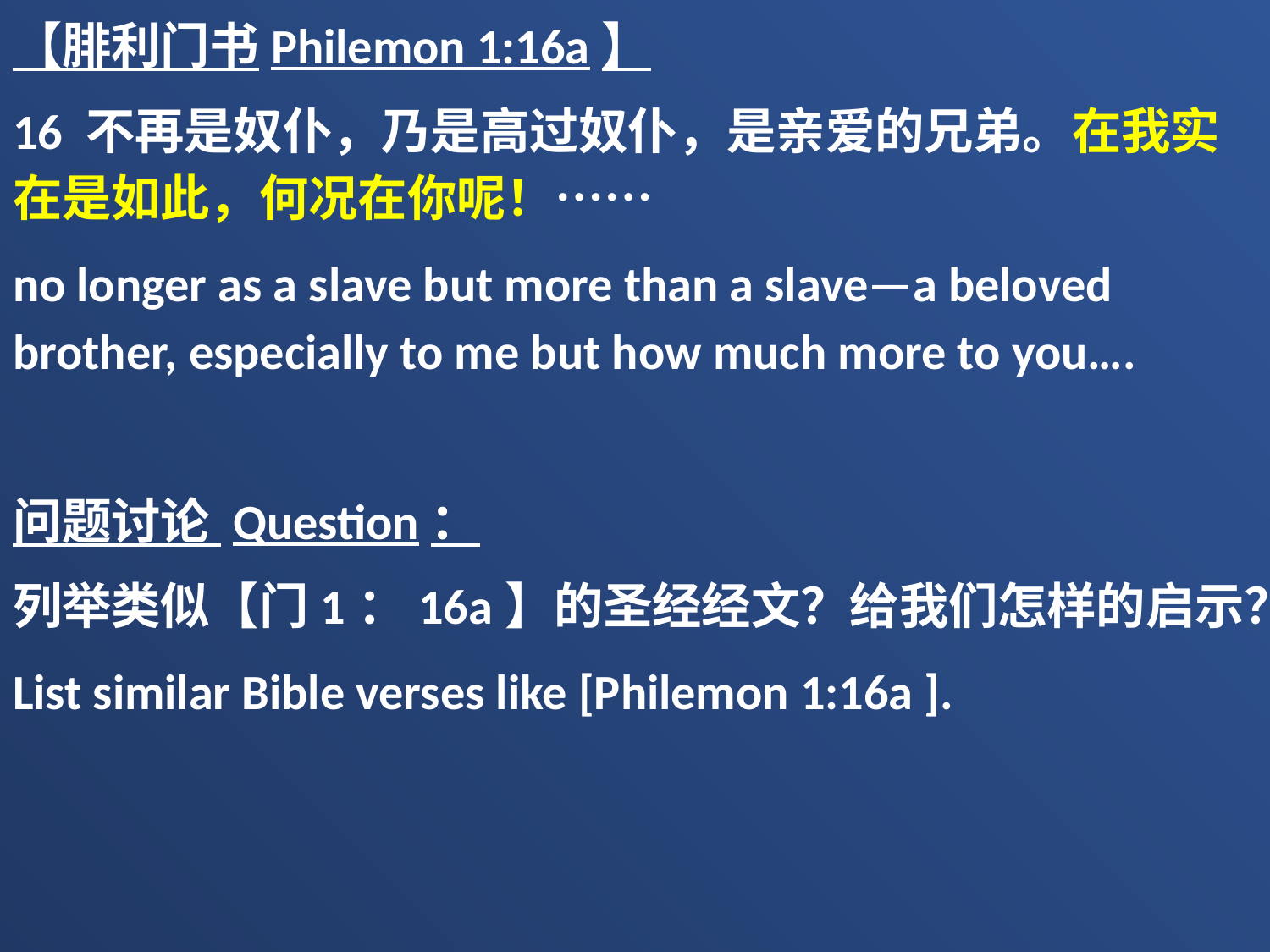

【腓利门书Philemon 1:16a】
16 不再是奴仆，乃是高过奴仆，是亲爱的兄弟。在我实在是如此，何况在你呢！……
no longer as a slave but more than a slave—a beloved brother, especially to me but how much more to you….

问题讨论 Question：
列举类似【门1：16a】的圣经经文？给我们怎样的启示？
List similar Bible verses like [Philemon 1:16a ].